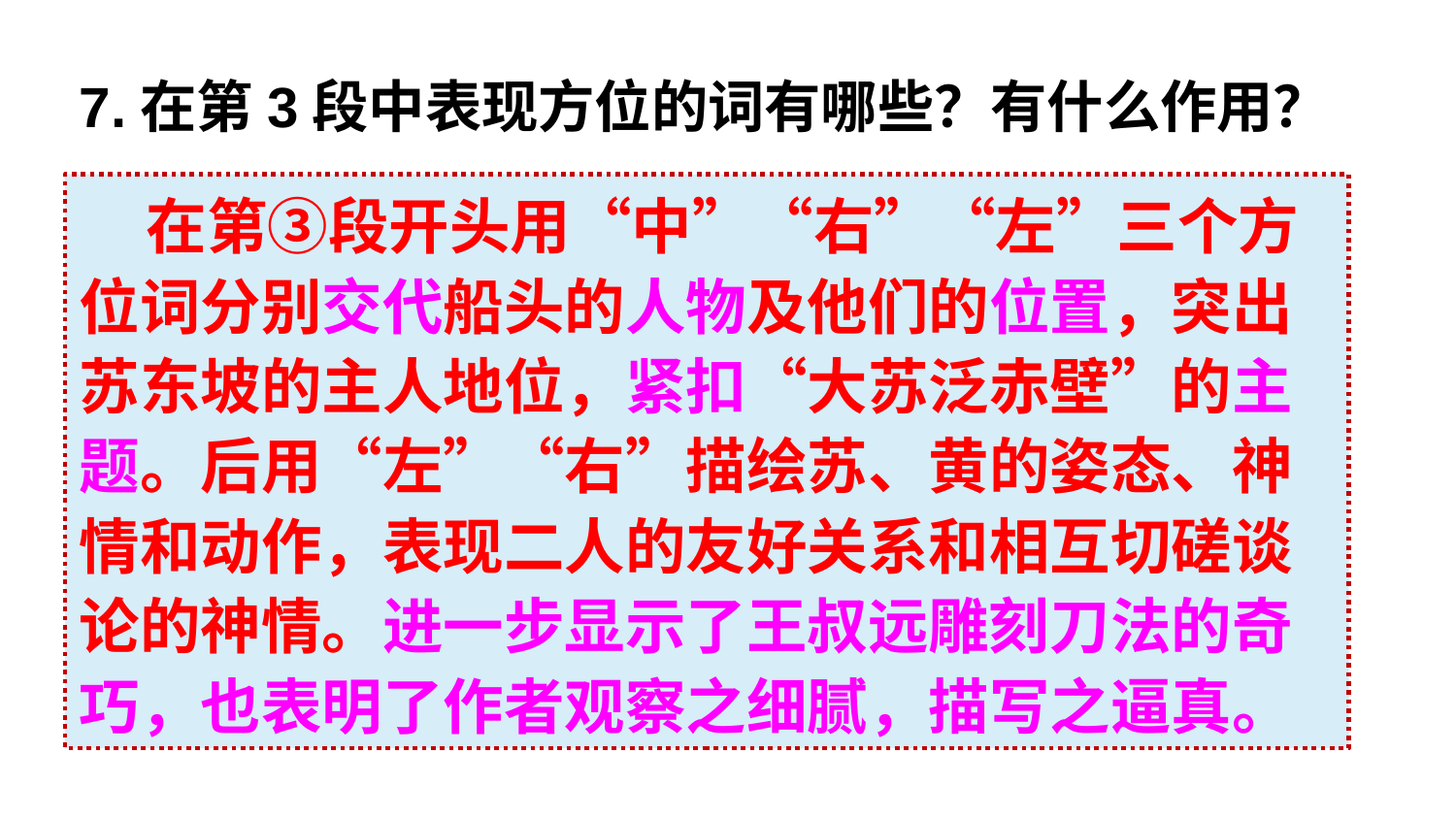

7.在第3段中表现方位的词有哪些？有什么作用？
    在第③段开头用“中”“右”“左”三个方位词分别交代船头的人物及他们的位置，突出苏东坡的主人地位，紧扣“大苏泛赤壁”的主题。后用“左”“右”描绘苏、黄的姿态、神情和动作，表现二人的友好关系和相互切磋谈论的神情。进一步显示了王叔远雕刻刀法的奇巧，也表明了作者观察之细腻，描写之逼真。